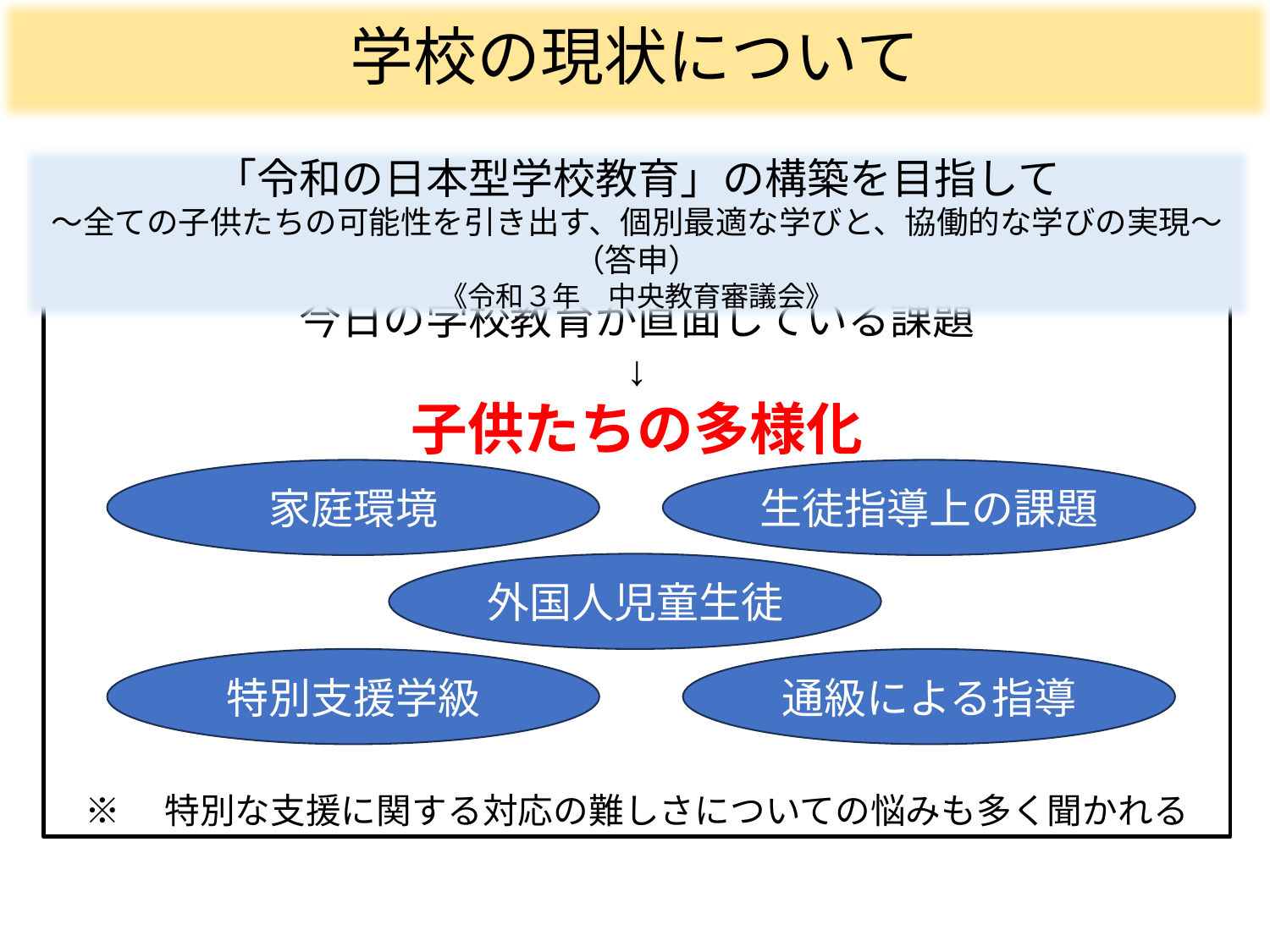

学校の現状について
「令和の日本型学校教育」の構築を目指して
～全ての子供たちの可能性を引き出す、個別最適な学びと、協働的な学びの実現～（答申）
《令和３年　中央教育審議会》

今日の学校教育が直面している課題
↓
子供たちの多様化

※　特別な支援に関する対応の難しさについての悩みも多く聞かれる
家庭環境
生徒指導上の課題
外国人児童生徒
特別支援学級
通級による指導